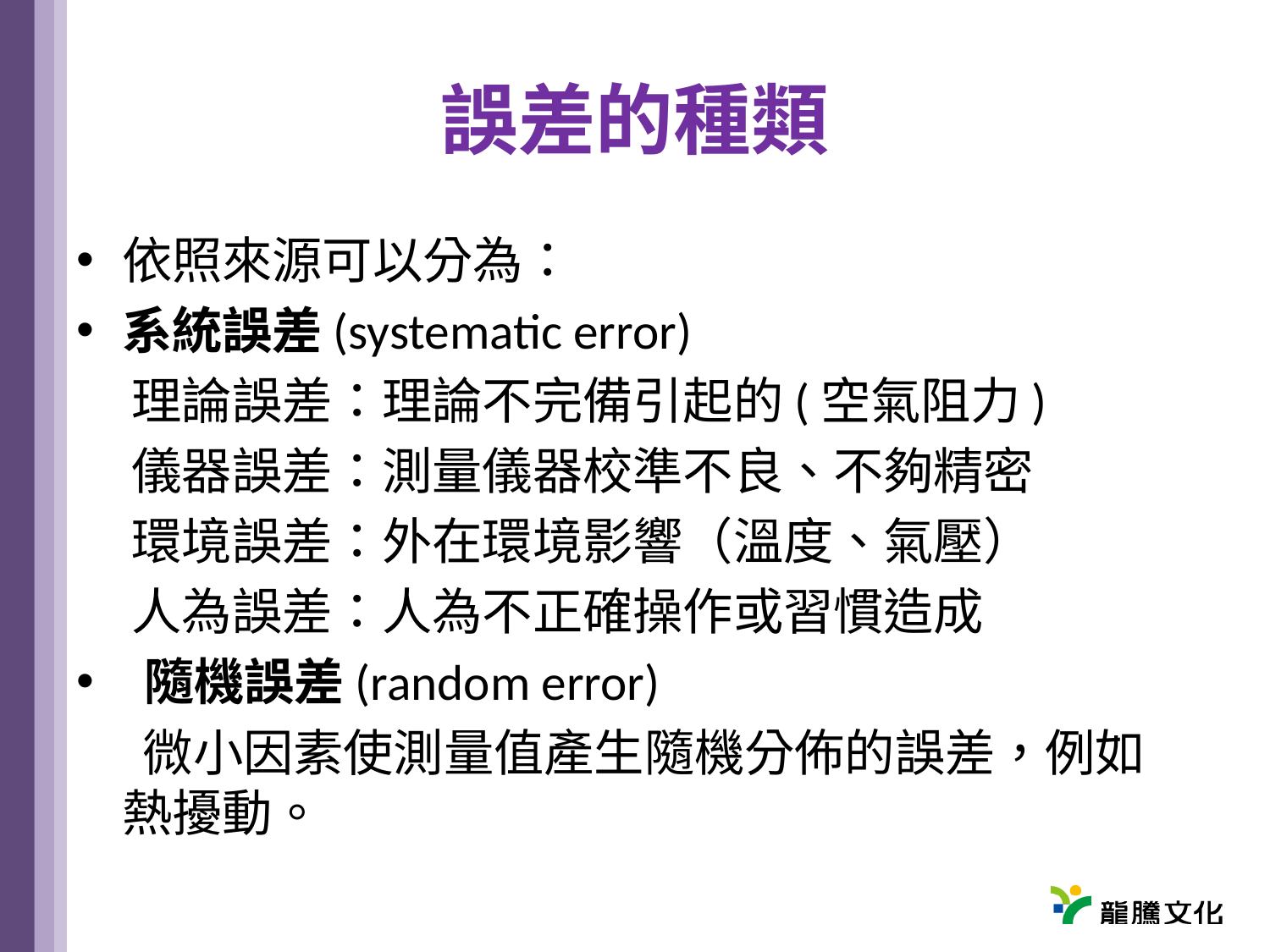

# 誤差的種類
依照來源可以分為：
系統誤差(systematic error)
    理論誤差：理論不完備引起的(空氣阻力)
    儀器誤差：測量儀器校準不良、不夠精密
    環境誤差：外在環境影響（溫度、氣壓）
    人為誤差：人為不正確操作或習慣造成
 隨機誤差(random error)
     微小因素使測量值產生隨機分佈的誤差，例如熱擾動。